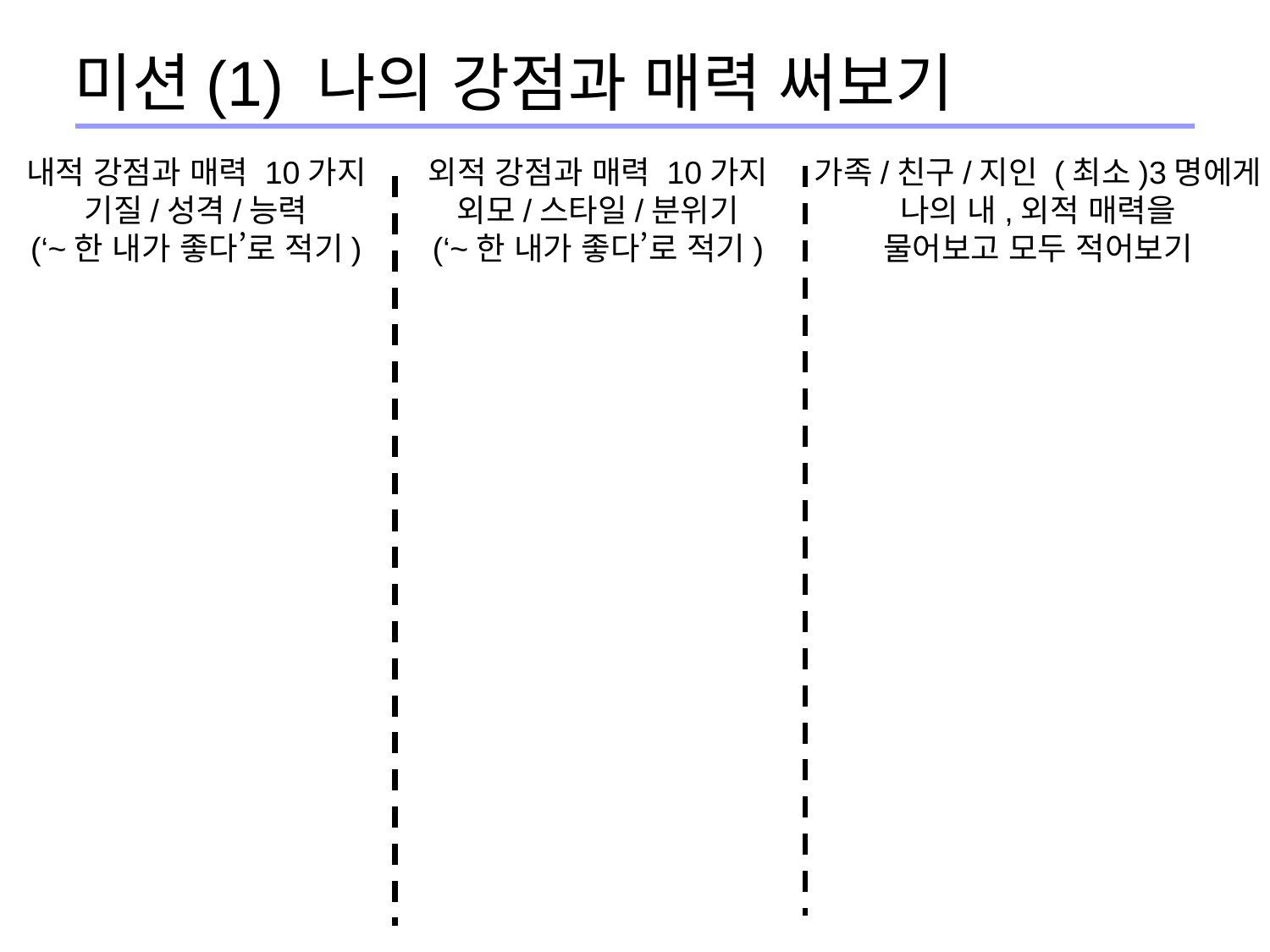

미션(1) 나의 강점과 매력 써보기
내적 강점과 매력 10가지
기질/성격/능력
(‘~한 내가 좋다’로 적기)
외적 강점과 매력 10가지
외모/스타일/분위기
(‘~한 내가 좋다’로 적기)
가족/친구/지인 (최소)3명에게
나의 내,외적 매력을
물어보고 모두 적어보기